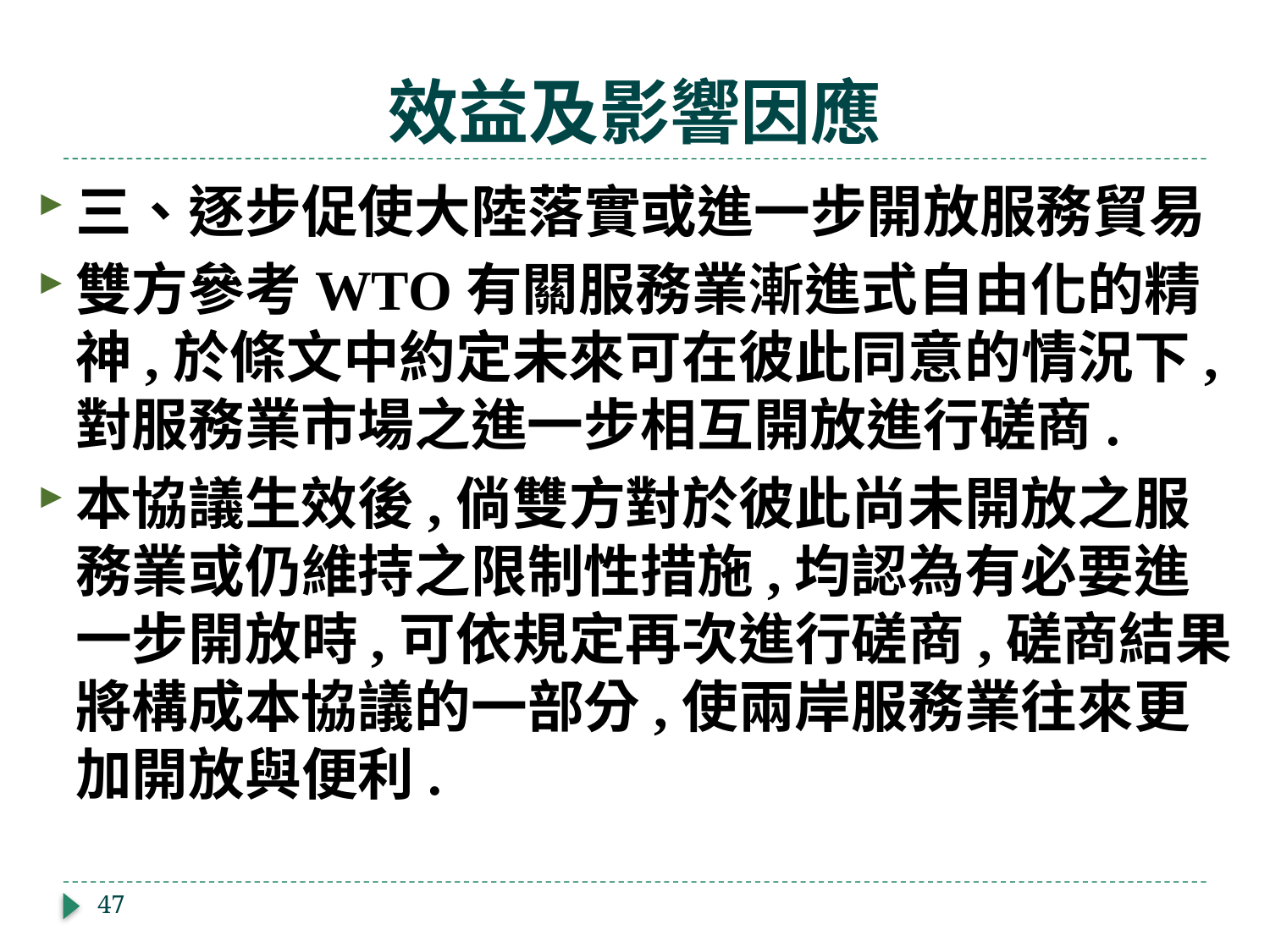

# 效益及影響因應
三、逐步促使大陸落實或進一步開放服務貿易
雙方參考WTO有關服務業漸進式自由化的精神,於條文中約定未來可在彼此同意的情況下,對服務業市場之進一步相互開放進行磋商.
本協議生效後,倘雙方對於彼此尚未開放之服務業或仍維持之限制性措施,均認為有必要進一步開放時,可依規定再次進行磋商,磋商結果將構成本協議的一部分,使兩岸服務業往來更加開放與便利.
47